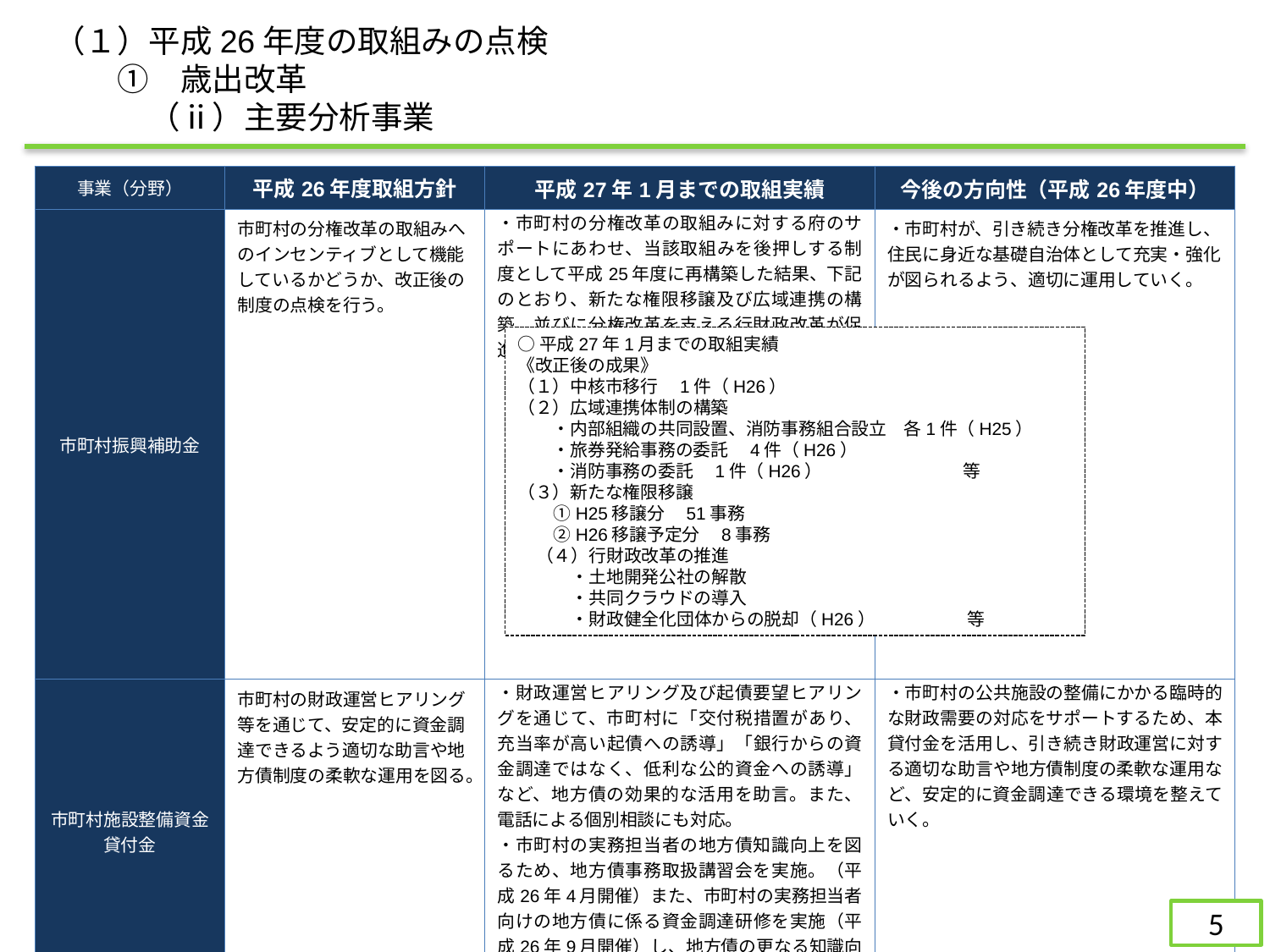

（１）平成26年度の取組みの点検
　　①　歳出改革
　　　（ⅱ）主要分析事業
| 事業（分野） | 平成26年度取組方針 | 平成27年1月までの取組実績 | 今後の方向性（平成26年度中） |
| --- | --- | --- | --- |
| 市町村振興補助金 | 市町村の分権改革の取組みへのインセンティブとして機能しているかどうか、改正後の制度の点検を行う。 | ・市町村の分権改革の取組みに対する府のサポートにあわせ、当該取組みを後押しする制度として平成25年度に再構築した結果、下記のとおり、新たな権限移譲及び広域連携の構築、並びに分権改革を支える行財政改革が促進された。 | ・市町村が、引き続き分権改革を推進し、住民に身近な基礎自治体として充実・強化が図られるよう、適切に運用していく。 |
| 市町村施設整備資金貸付金 | 市町村の財政運営ヒアリング等を通じて、安定的に資金調達できるよう適切な助言や地方債制度の柔軟な運用を図る。 | ・財政運営ヒアリング及び起債要望ヒアリングを通じて、市町村に「交付税措置があり、充当率が高い起債への誘導」「銀行からの資金調達ではなく、低利な公的資金への誘導」など、地方債の効果的な活用を助言。また、電話による個別相談にも対応。 ・市町村の実務担当者の地方債知識向上を図るため、地方債事務取扱講習会を実施。（平成26年4月開催）また、市町村の実務担当者向けの地方債に係る資金調達研修を実施（平成26年9月開催）し、地方債の更なる知識向上を図った。 | ・市町村の公共施設の整備にかかる臨時的な財政需要の対応をサポートするため、本貸付金を活用し、引き続き財政運営に対する適切な助言や地方債制度の柔軟な運用など、安定的に資金調達できる環境を整えていく。 |
○平成27年1月までの取組実績
《改正後の成果》
（１）中核市移行　1件（H26）
（２）広域連携体制の構築
　　・内部組織の共同設置、消防事務組合設立　各1件（H25）
　　・旅券発給事務の委託　4件（H26）
　　・消防事務の委託　1件（H26）　　　　　　　　等
（３）新たな権限移譲
　①H25移譲分　51事務
　②H26移譲予定分　8事務
（４）行財政改革の推進
　　・土地開発公社の解散
　　・共同クラウドの導入
　　・財政健全化団体からの脱却（H26）　　 　　　等
5